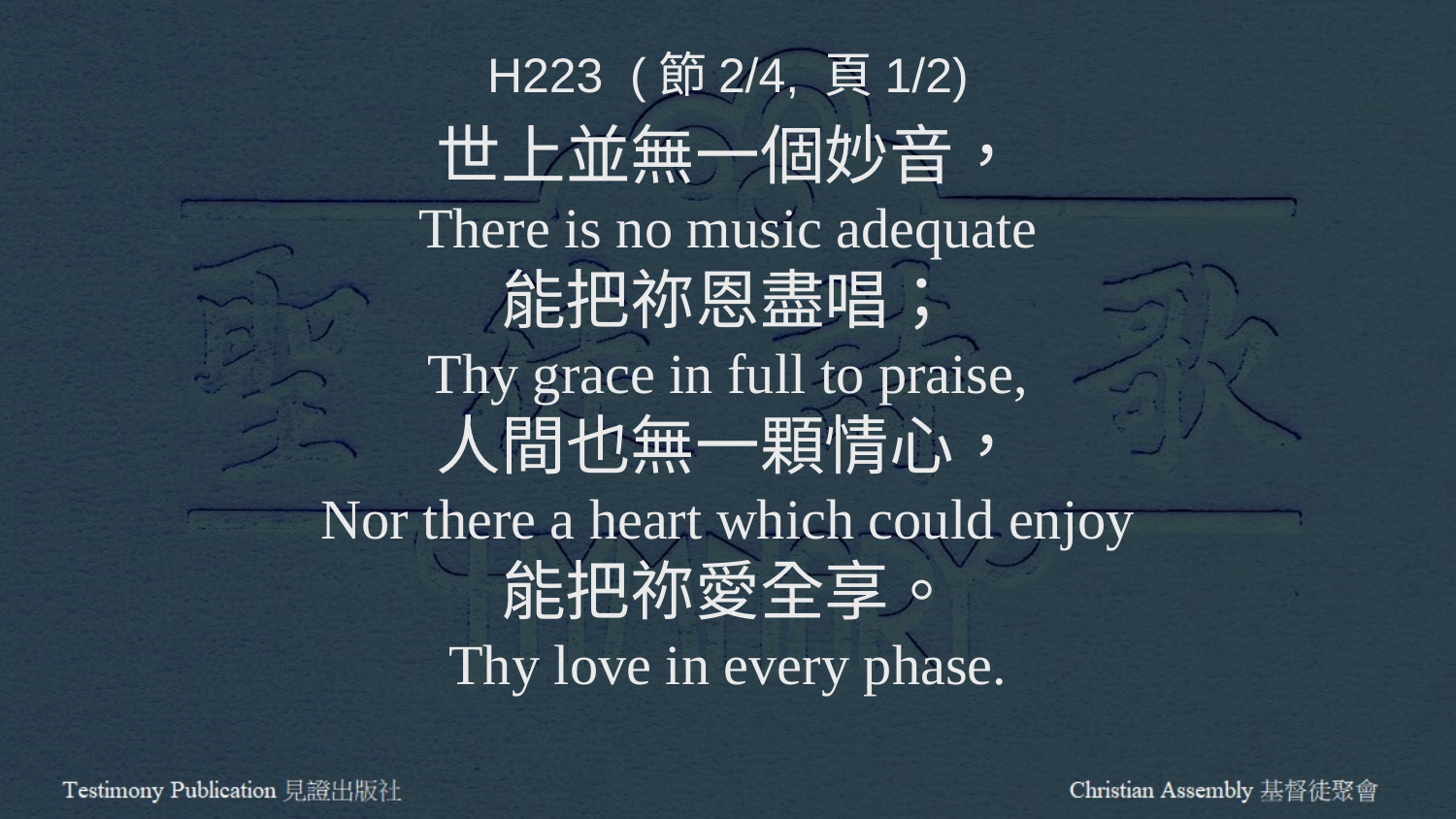

H223  (節2/4, 頁1/2)
世上並無一個妙音，
There is no music adequate
能把祢恩盡唱；
Thy grace in full to praise,
人間也無一顆情心，
Nor there a heart which could enjoy
能把祢愛全享。
Thy love in every phase.